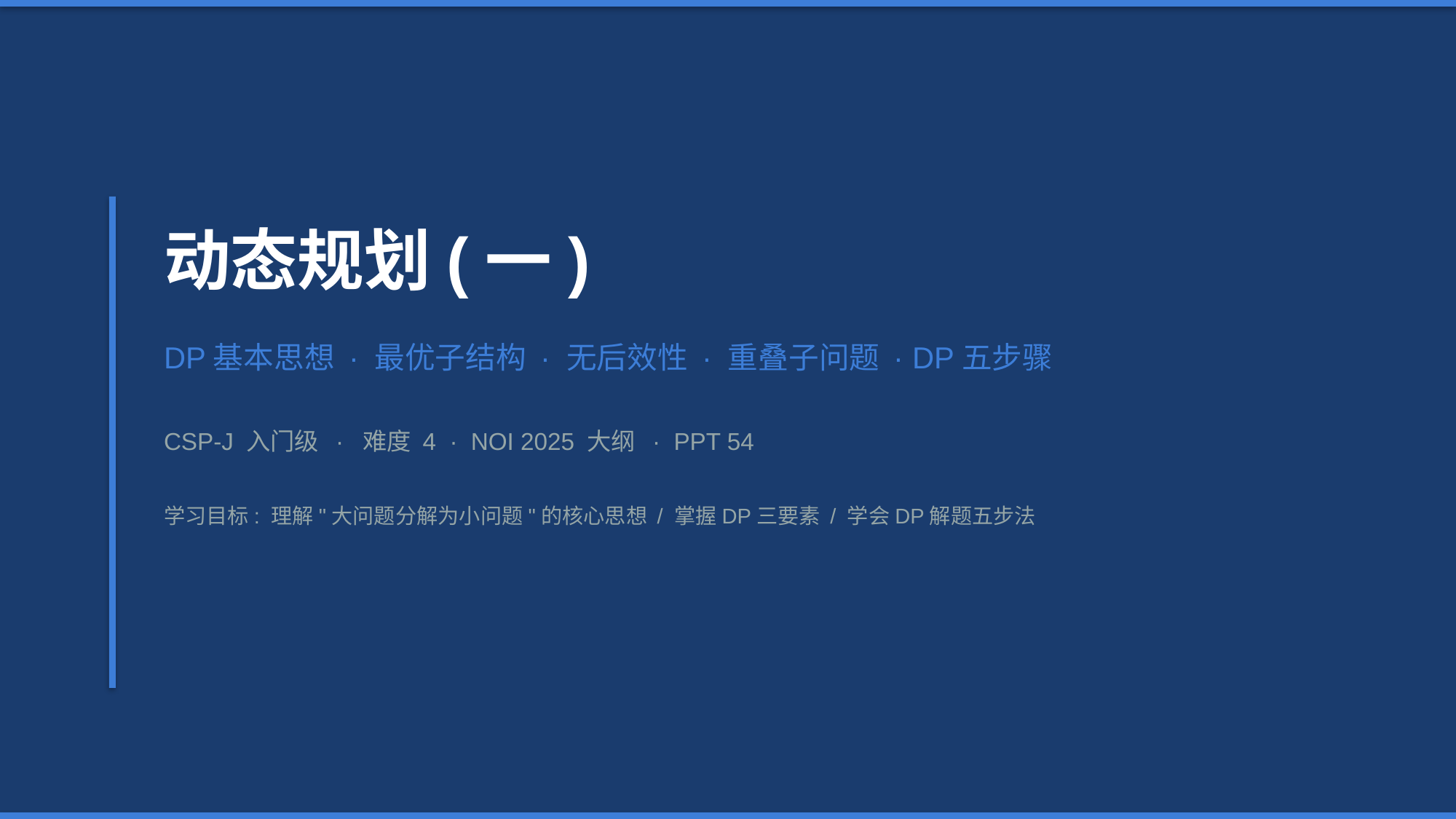

动态规划(一)
DP基本思想 · 最优子结构 · 无后效性 · 重叠子问题 · DP五步骤
CSP-J 入门级  ·  难度 4  ·  NOI 2025 大纲  ·  PPT 54
学习目标: 理解"大问题分解为小问题"的核心思想 / 掌握DP三要素 / 学会DP解题五步法